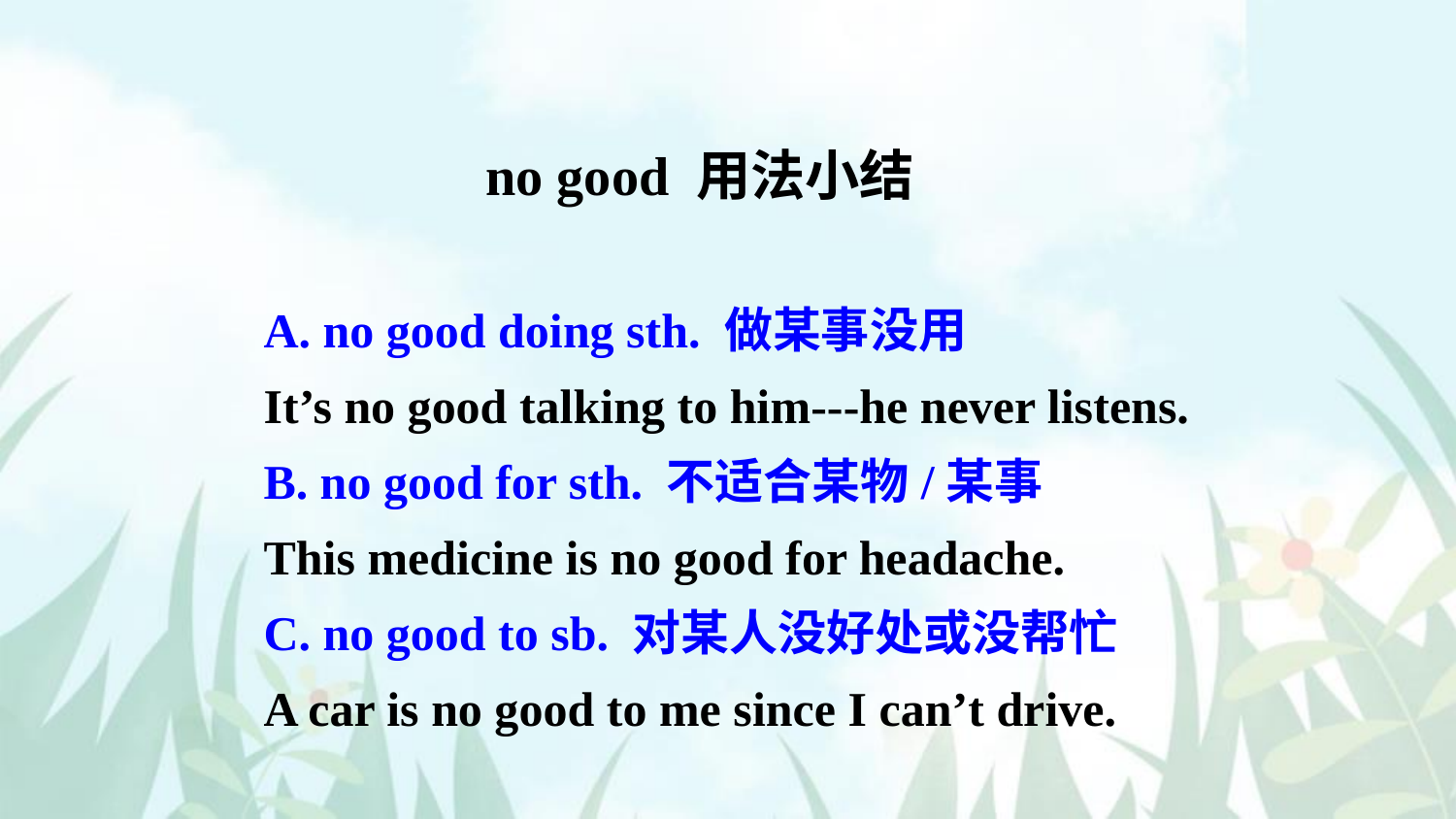

no good 用法小结

    A. no good doing sth. 做某事没用
    It’s no good talking to him---he never listens.
    B. no good for sth. 不适合某物/某事
    This medicine is no good for headache.
    C. no good to sb. 对某人没好处或没帮忙
    A car is no good to me since I can’t drive.